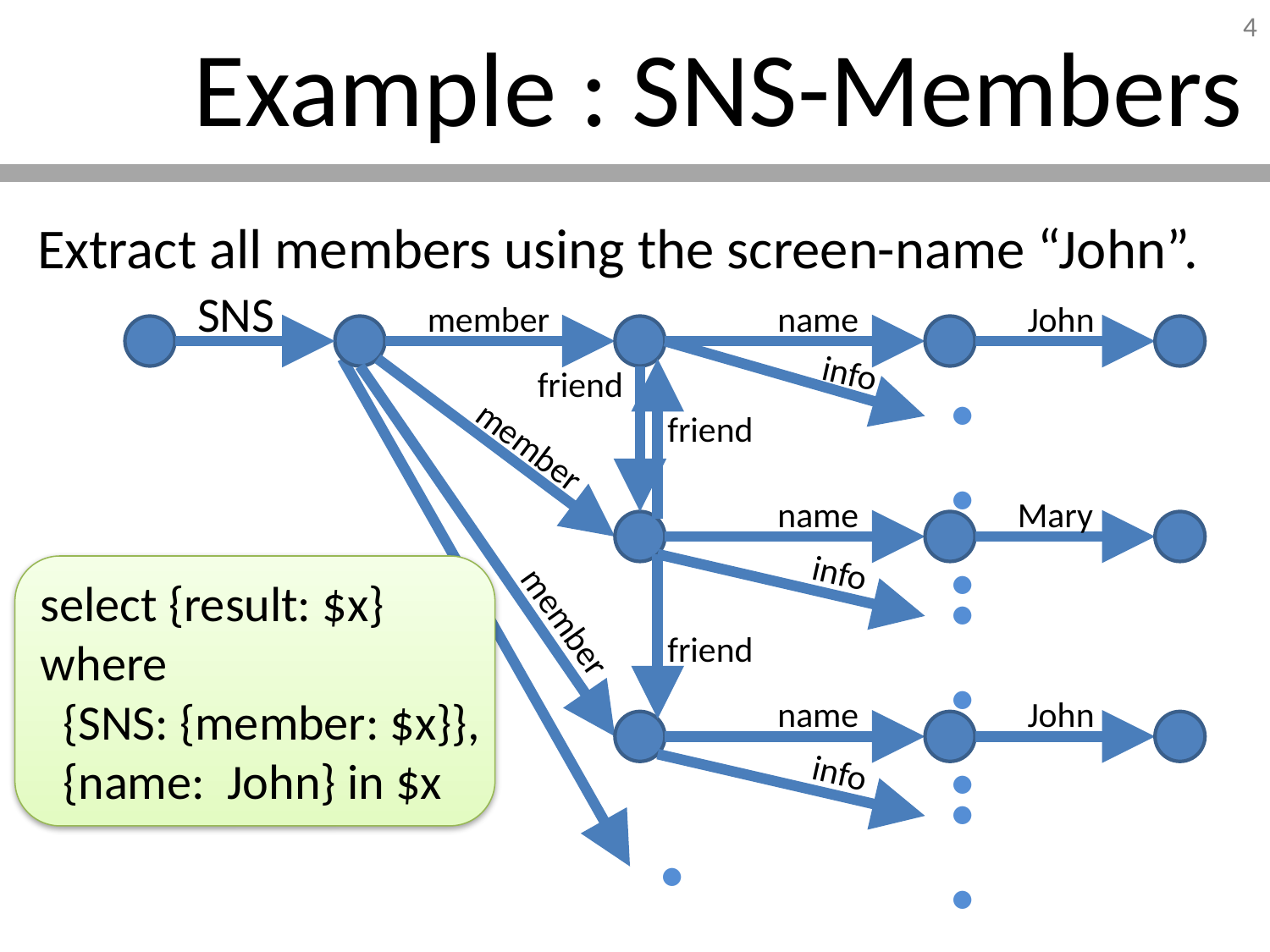

# Example : SNS-Members
Extract all members using the screen-name “John”.
SNS
member
name
John

info
friend
・・・
friend
member
name
Mary

info
select {result: $x}
where
  {SNS: {member: $x}},
  {name:  John} in $x
・・・
member
friend
name
John

info
・・・
・・・